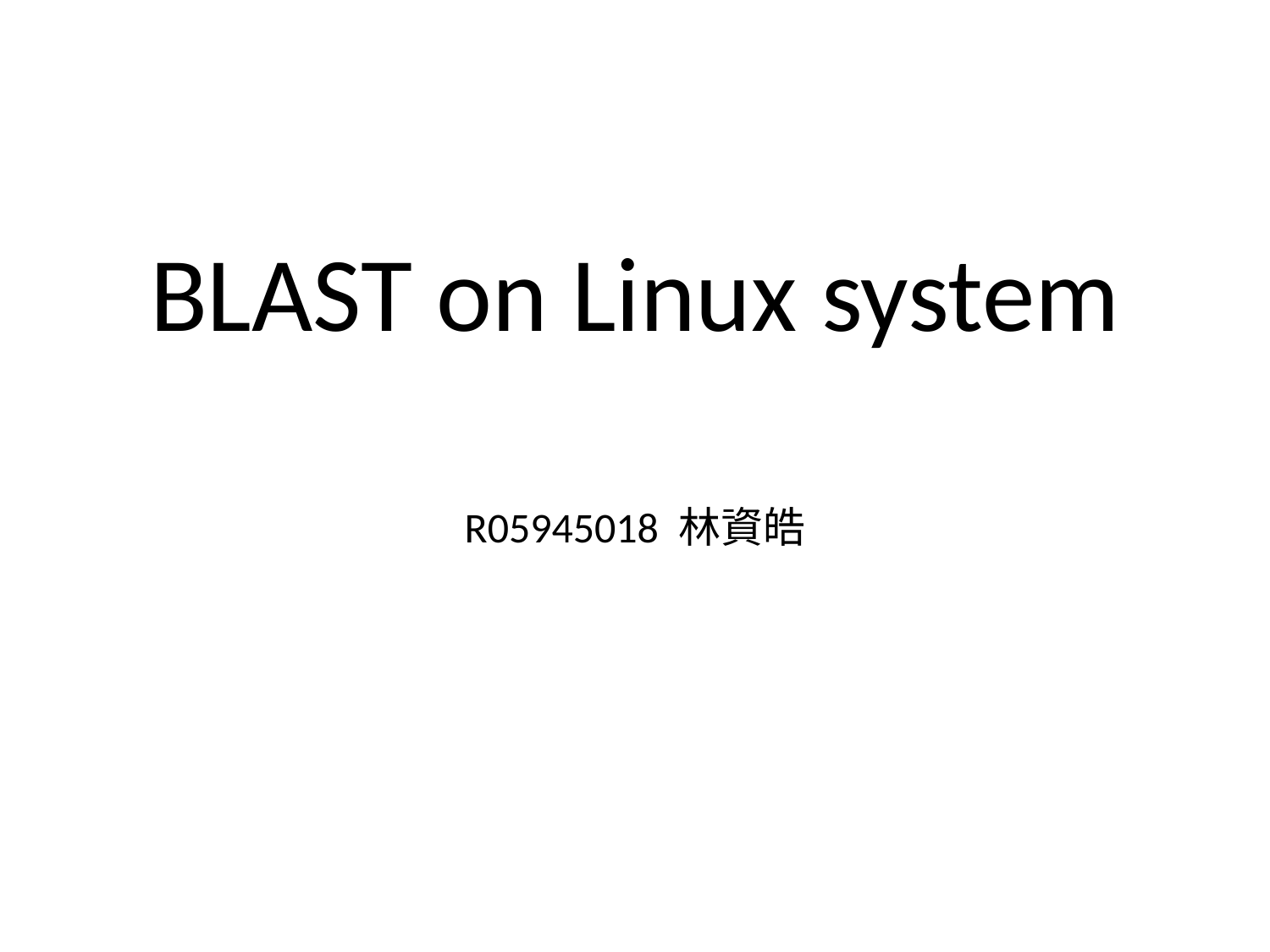

# BLAST on Linux system
R05945018 林資皓